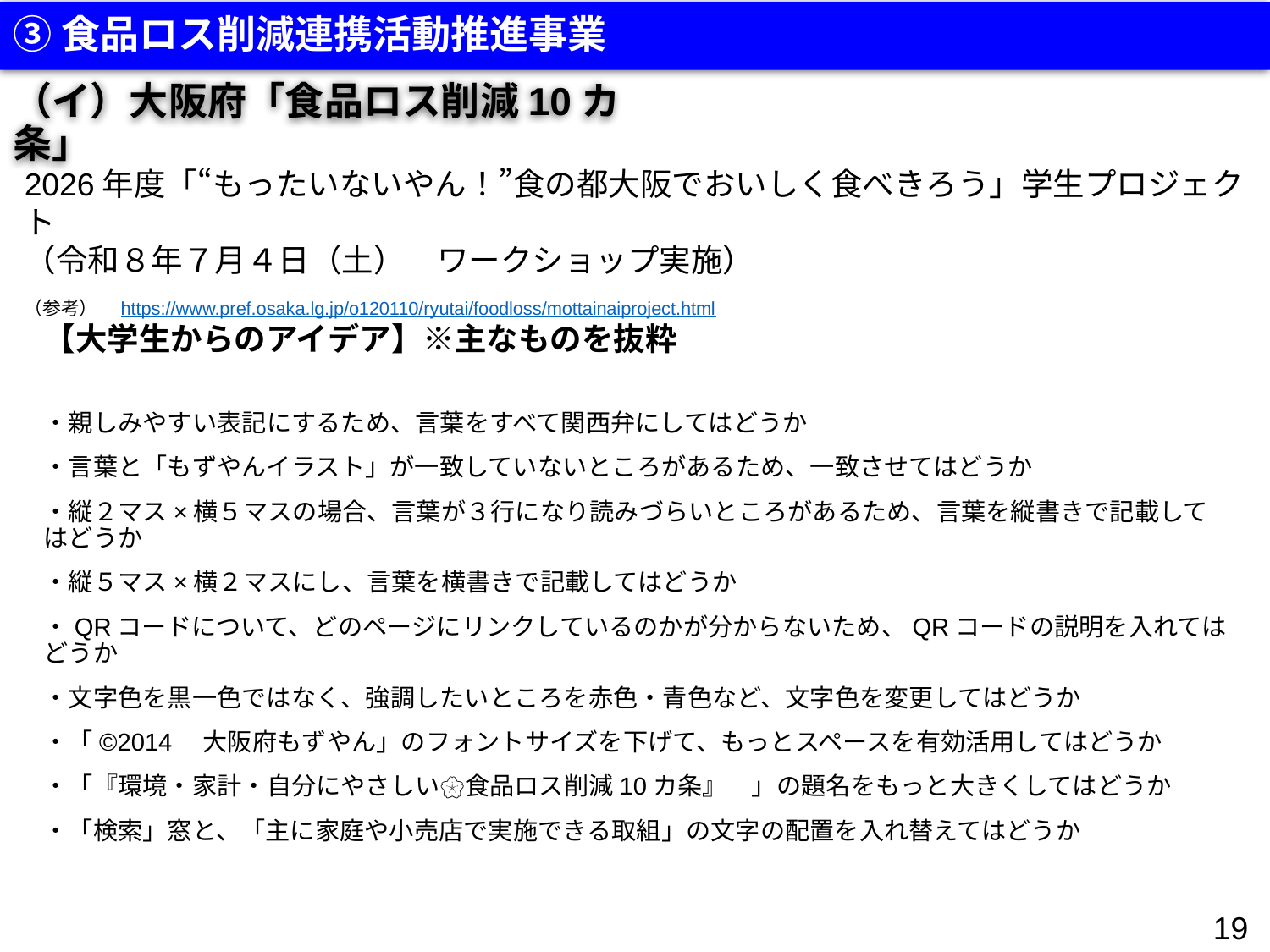

③食品ロス削減連携活動推進事業
（イ）大阪府「食品ロス削減10カ条」
2026年度「“もったいないやん！”食の都大阪でおいしく食べきろう」学生プロジェクト　
（令和８年７月４日（土）　ワークショップ実施）

（参考）　https://www.pref.osaka.lg.jp/o120110/ryutai/foodloss/mottainaiproject.html
【大学生からのアイデア】※主なものを抜粋

・親しみやすい表記にするため、言葉をすべて関西弁にしてはどうか
・言葉と「もずやんイラスト」が一致していないところがあるため、一致させてはどうか
・縦２マス×横５マスの場合、言葉が３行になり読みづらいところがあるため、言葉を縦書きで記載してはどうか
・縦５マス×横２マスにし、言葉を横書きで記載してはどうか
・QRコードについて、どのページにリンクしているのかが分からないため、QRコードの説明を入れてはどうか
・文字色を黒一色ではなく、強調したいところを赤色・青色など、文字色を変更してはどうか
・「©2014　大阪府もずやん」のフォントサイズを下げて、もっとスペースを有効活用してはどうか
・「『環境・家計・自分にやさしい🌸食品ロス削減10カ条』　」の題名をもっと大きくしてはどうか
・「検索」窓と、「主に家庭や小売店で実施できる取組」の文字の配置を入れ替えてはどうか
19